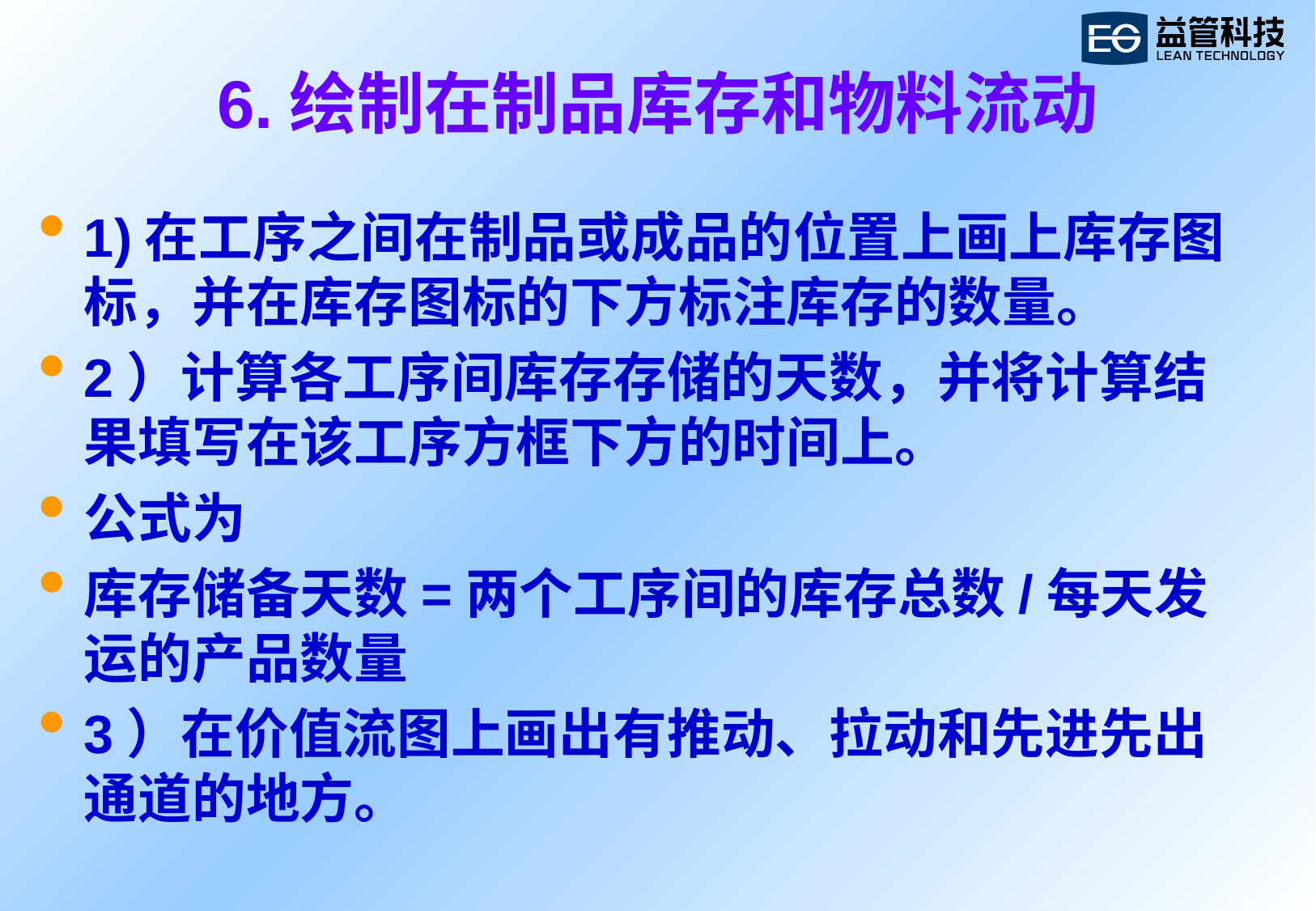

# 6.绘制在制品库存和物料流动
1)在工序之间在制品或成品的位置上画上库存图标，并在库存图标的下方标注库存的数量。
2）计算各工序间库存存储的天数，并将计算结果填写在该工序方框下方的时间上。
公式为
库存储备天数=两个工序间的库存总数/每天发运的产品数量
3）在价值流图上画出有推动、拉动和先进先出通道的地方。